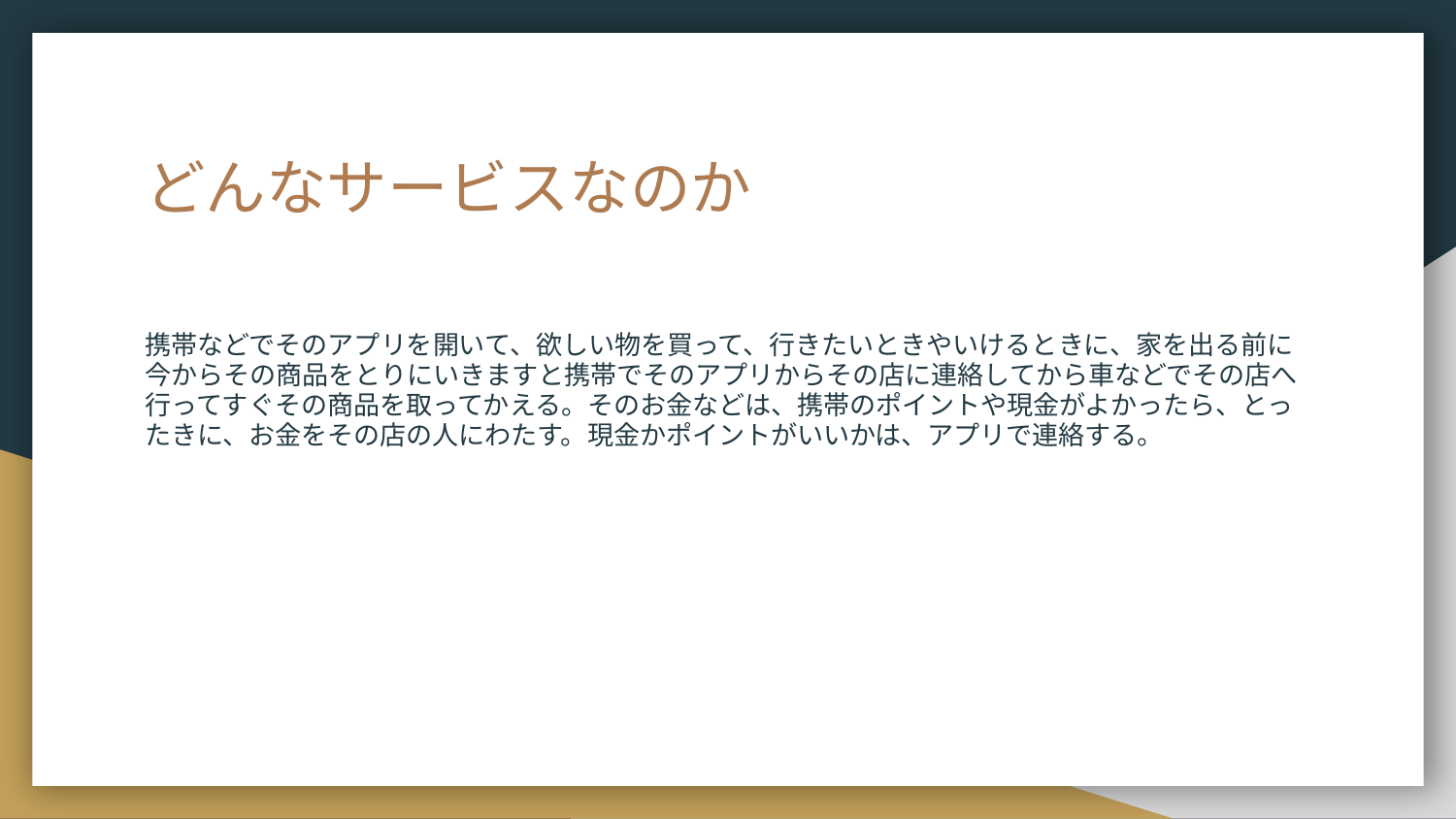

# どんなサービスなのか
携帯などでそのアプリを開いて、欲しい物を買って、行きたいときやいけるときに、家を出る前に今からその商品をとりにいきますと携帯でそのアプリからその店に連絡してから車などでその店へ行ってすぐその商品を取ってかえる。そのお金などは、携帯のポイントや現金がよかったら、とったきに、お金をその店の人にわたす。現金かポイントがいいかは、アプリで連絡する。